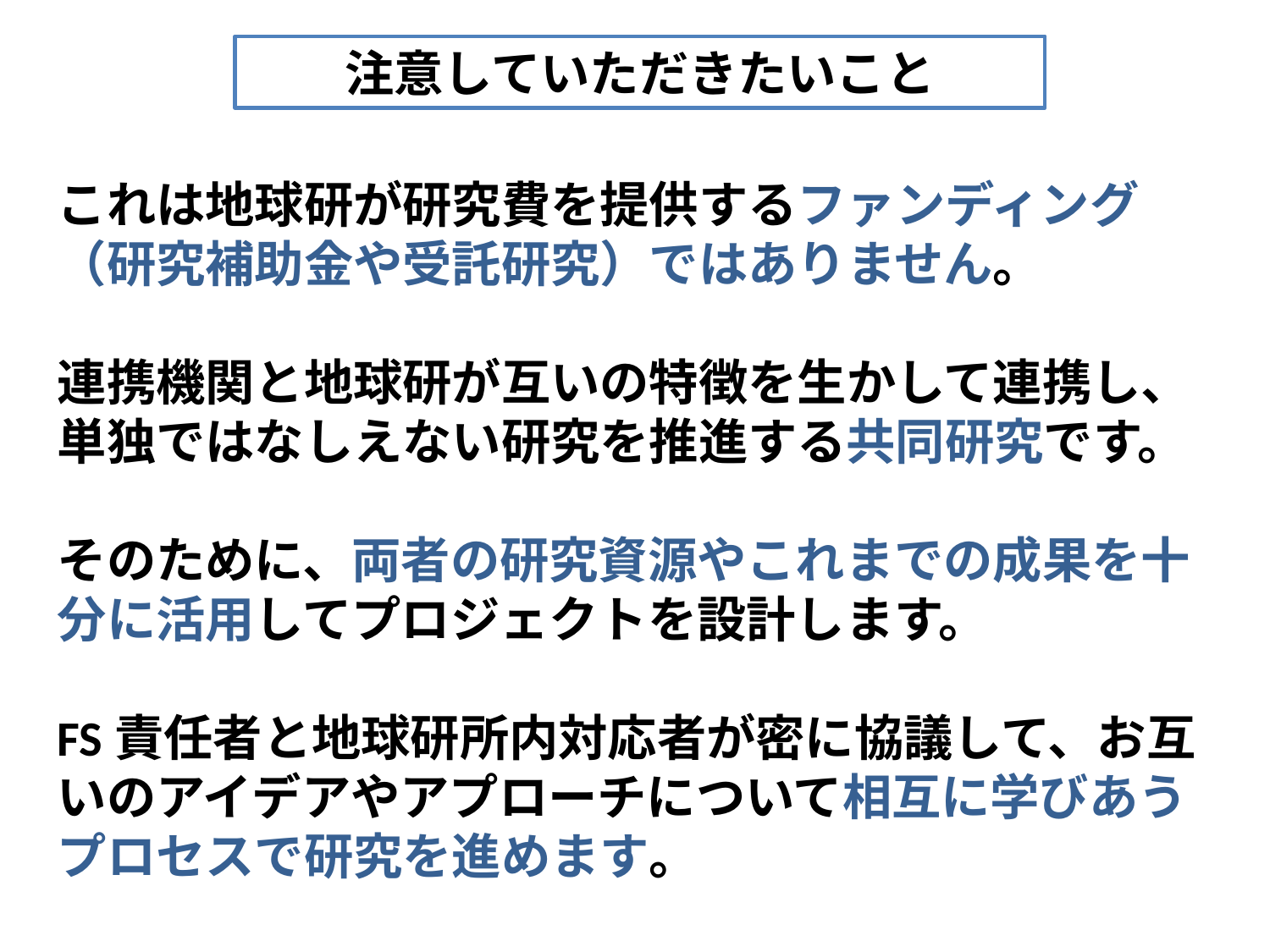

注意していただきたいこと
これは地球研が研究費を提供するファンディング（研究補助金や受託研究）ではありません。

連携機関と地球研が互いの特徴を生かして連携し、単独ではなしえない研究を推進する共同研究です。

そのために、両者の研究資源やこれまでの成果を十分に活用してプロジェクトを設計します。

FS責任者と地球研所内対応者が密に協議して、お互いのアイデアやアプローチについて相互に学びあうプロセスで研究を進めます。